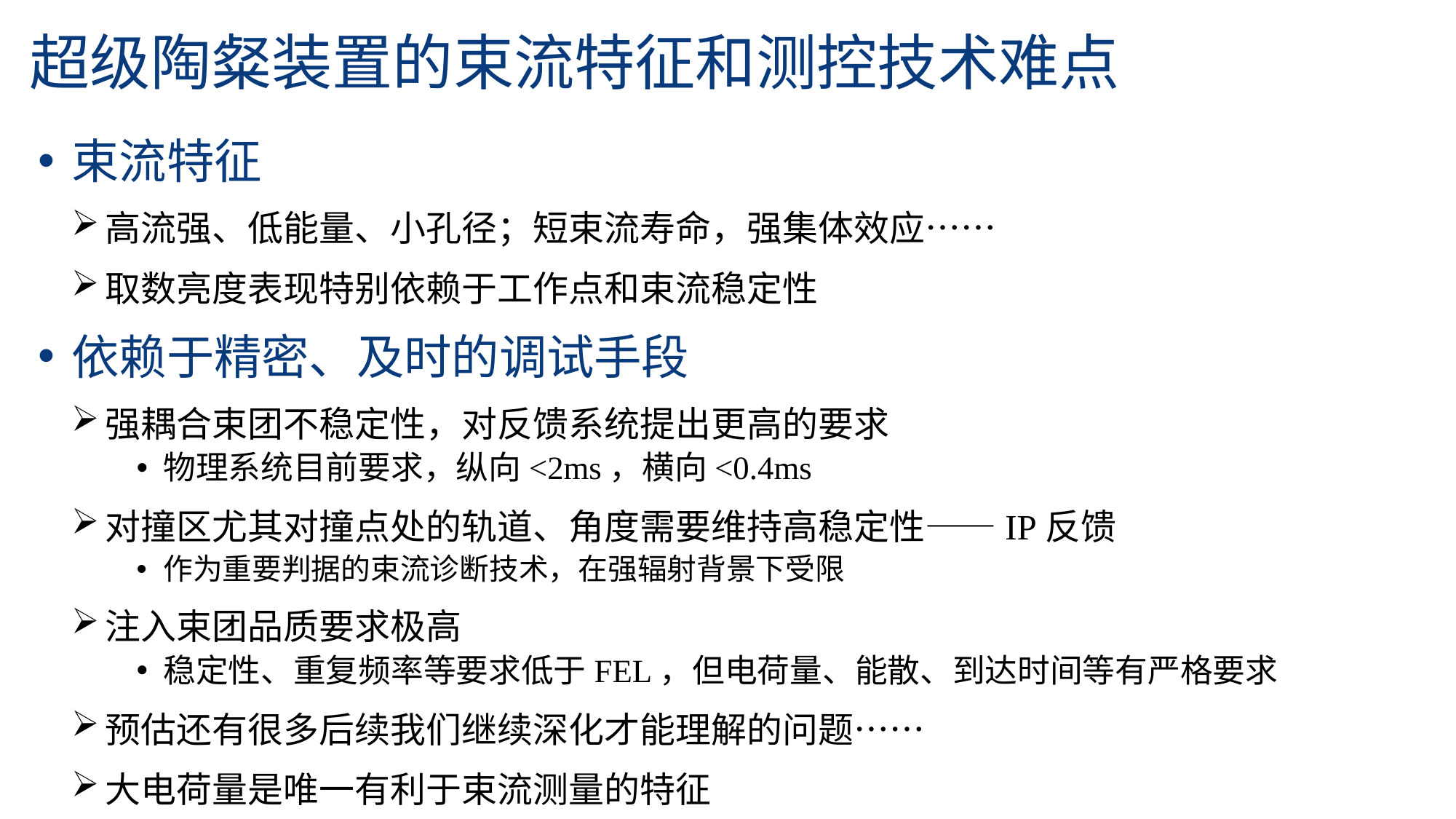

# 超级陶粲装置的束流特征和测控技术难点
束流特征
高流强、低能量、小孔径；短束流寿命，强集体效应……
取数亮度表现特别依赖于工作点和束流稳定性
依赖于精密、及时的调试手段
强耦合束团不稳定性，对反馈系统提出更高的要求
物理系统目前要求，纵向<2ms，横向<0.4ms
对撞区尤其对撞点处的轨道、角度需要维持高稳定性——IP反馈
作为重要判据的束流诊断技术，在强辐射背景下受限
注入束团品质要求极高
稳定性、重复频率等要求低于FEL，但电荷量、能散、到达时间等有严格要求
预估还有很多后续我们继续深化才能理解的问题……
大电荷量是唯一有利于束流测量的特征